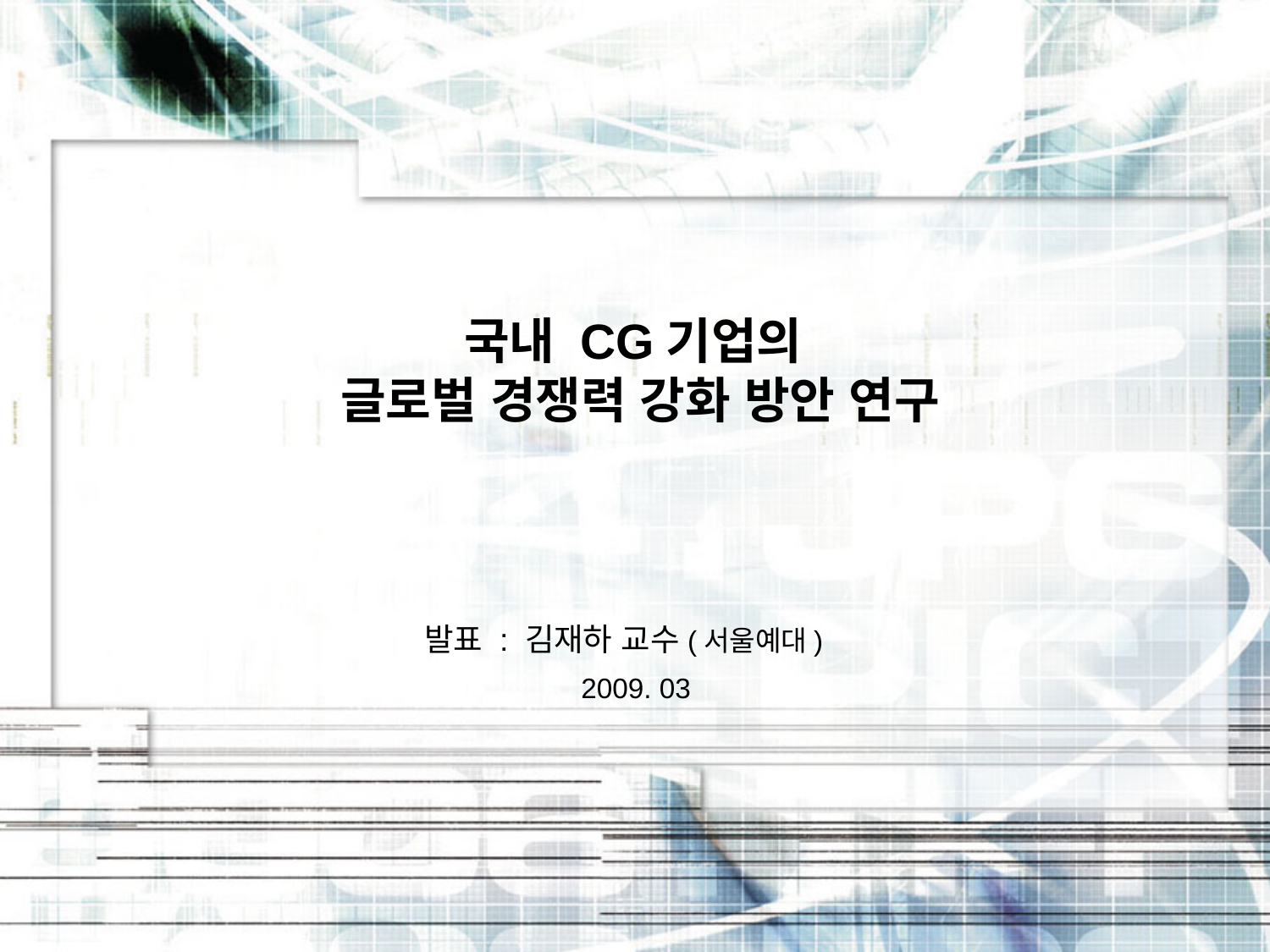

국내 CG기업의
글로벌 경쟁력 강화 방안 연구
발표 : 김재하 교수(서울예대)
2009. 03